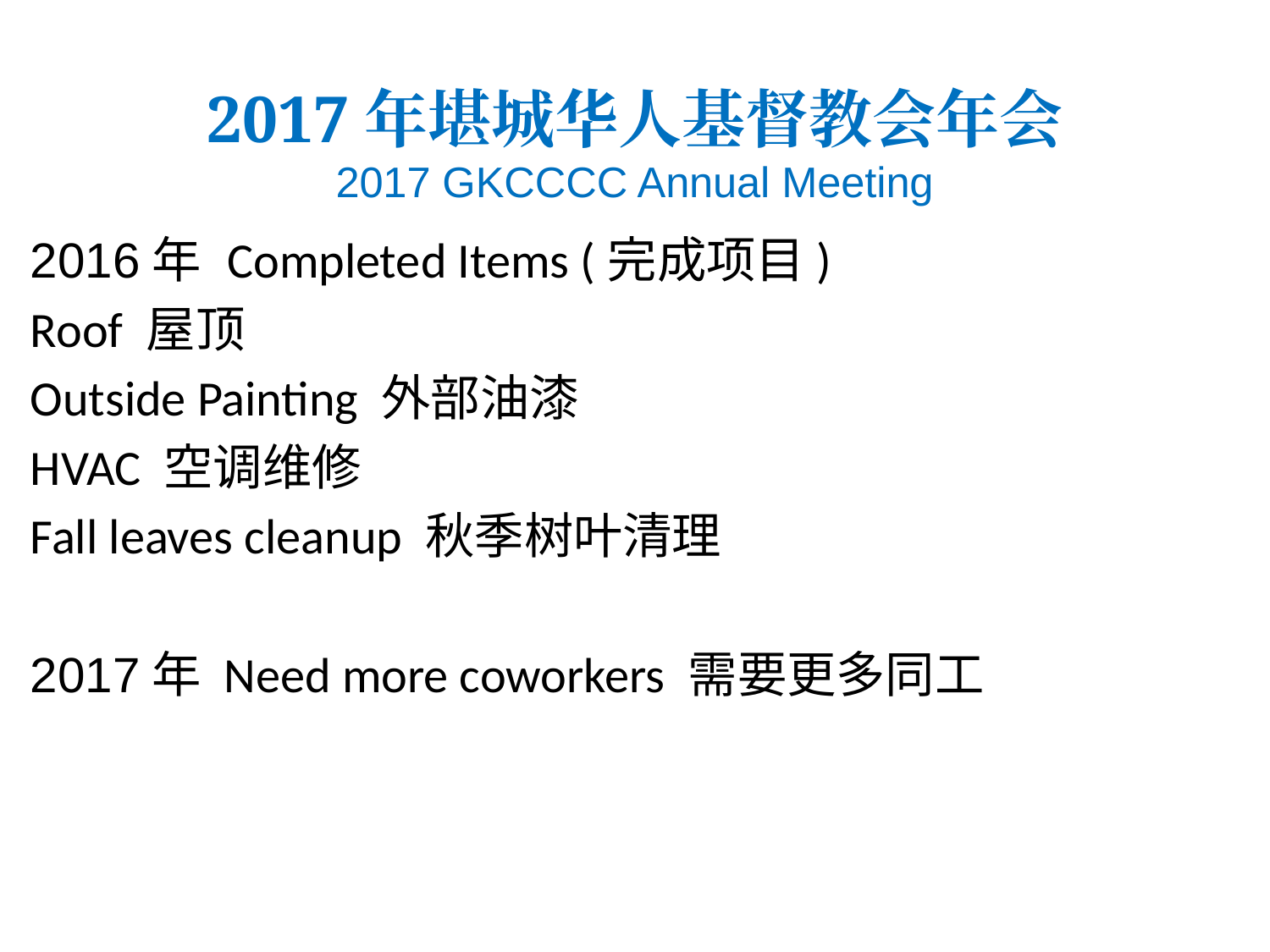

# 2017年堪城华人基督教会年会 2017 GKCCCC Annual Meeting
2016年 Completed Items (完成项目)
Roof 屋顶
Outside Painting 外部油漆
HVAC 空调维修
Fall leaves cleanup 秋季树叶清理

2017年 Need more coworkers 需要更多同工